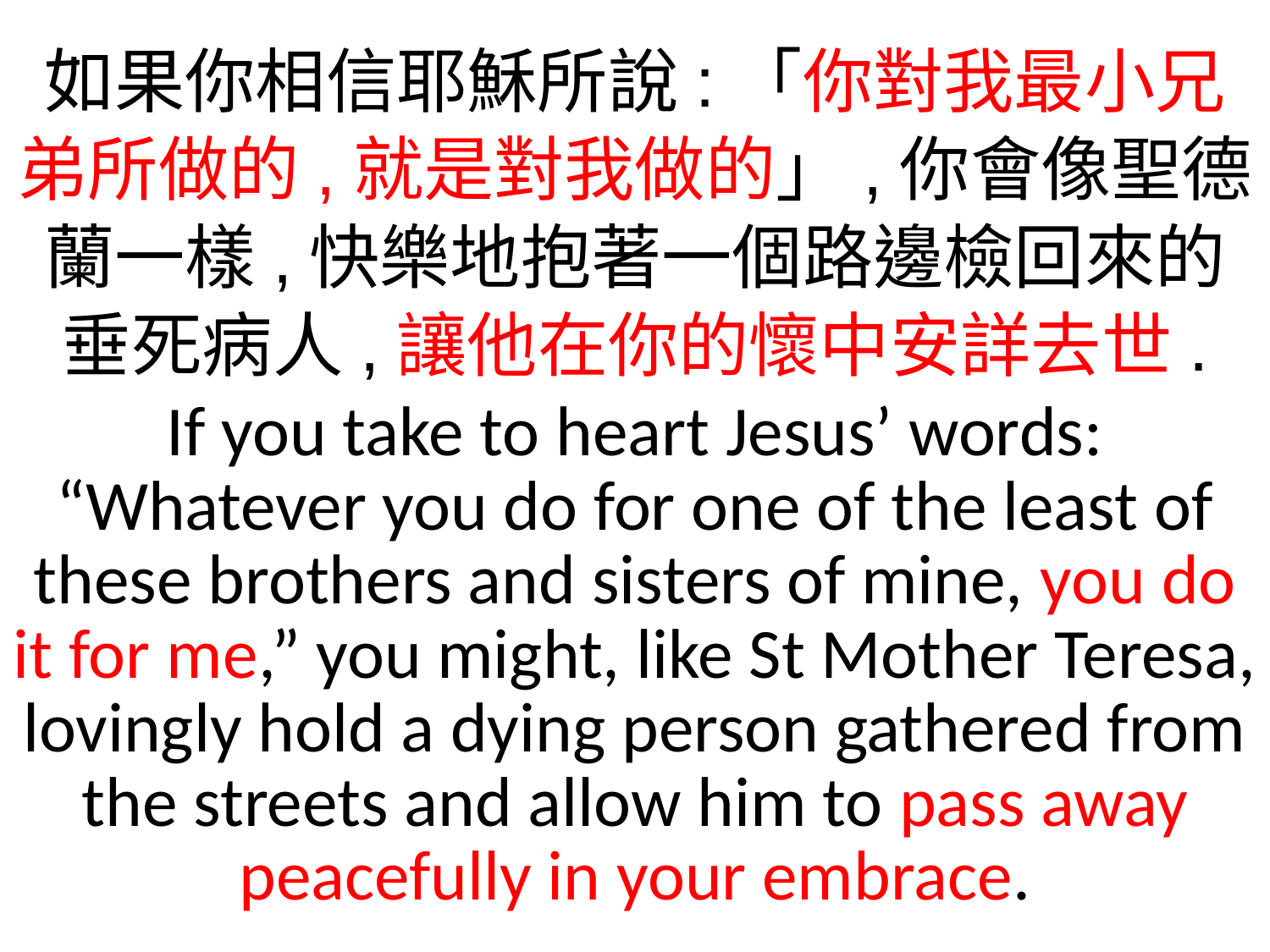

如果你相信耶穌所說:「你對我最小兄弟所做的,就是對我做的」,你會像聖德蘭一樣,快樂地抱著一個路邊檢回來的垂死病人,讓他在你的懷中安詳去世.
If you take to heart Jesus’ words: “Whatever you do for one of the least of these brothers and sisters of mine, you do it for me,” you might, like St Mother Teresa, lovingly hold a dying person gathered from the streets and allow him to pass away peacefully in your embrace.